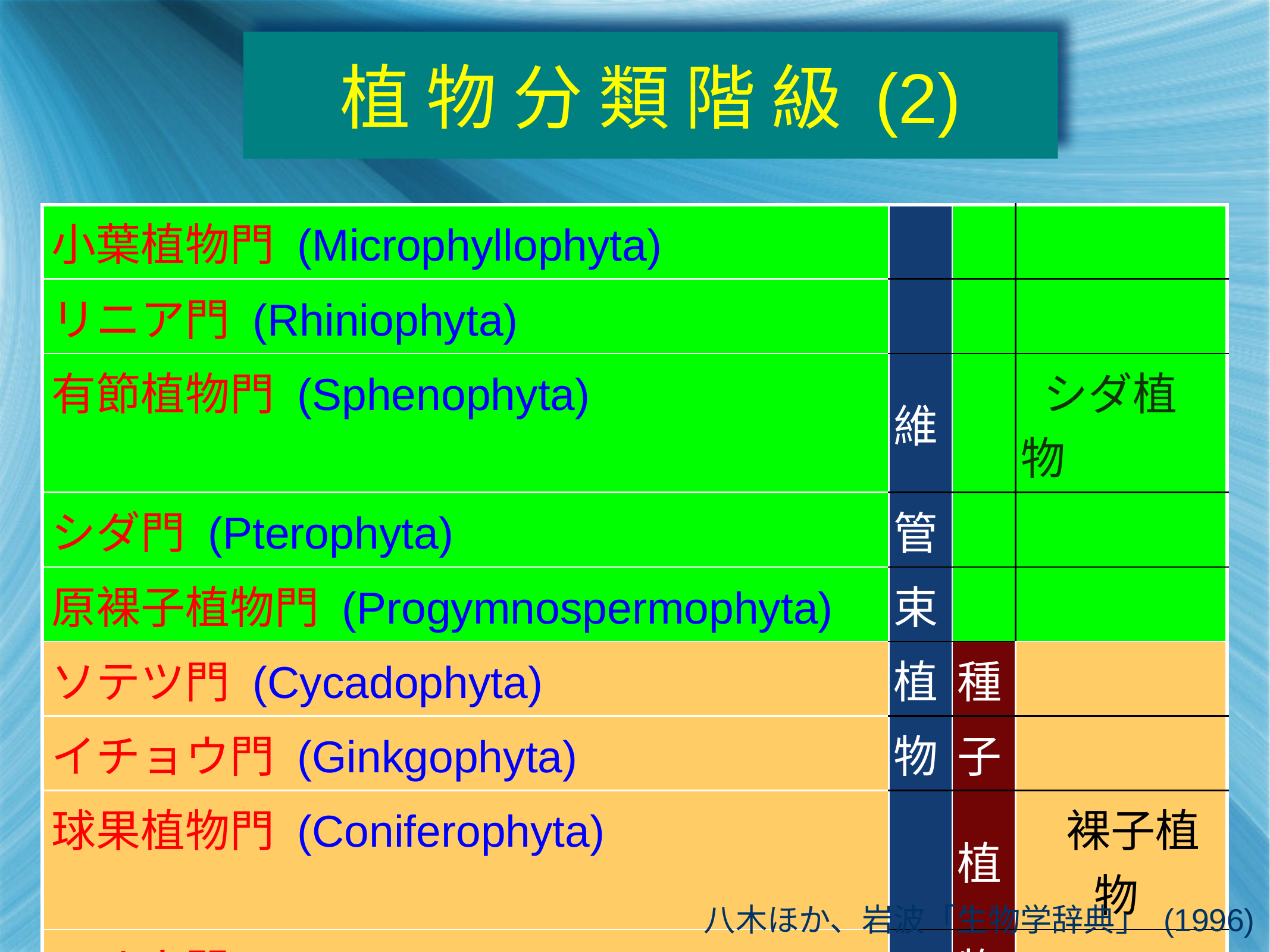

植 物 分 類 階 級 (2)
| 小葉植物門 (Microphyllophyta) |  |  |  |
| --- | --- | --- | --- |
| リニア門 (Rhiniophyta) |  |  |  |
| 有節植物門 (Sphenophyta) | 維 |  | シダ植物 |
| シダ門 (Pterophyta) | 管 |  |  |
| 原裸子植物門 (Progymnospermophyta) | 束 |  |  |
| ソテツ門 (Cycadophyta) | 植 | 種 |  |
| イチョウ門 (Ginkgophyta) | 物 | 子 |  |
| 球果植物門 (Coniferophyta) |  | 植 | 裸子植物 |
| マオウ門 (Gnetophyta) |  | 物 |  |
| 被子植物門 (Anthophyta) |  |  | 被子植物 |
八木ほか、岩波「生物学辞典」 (1996)